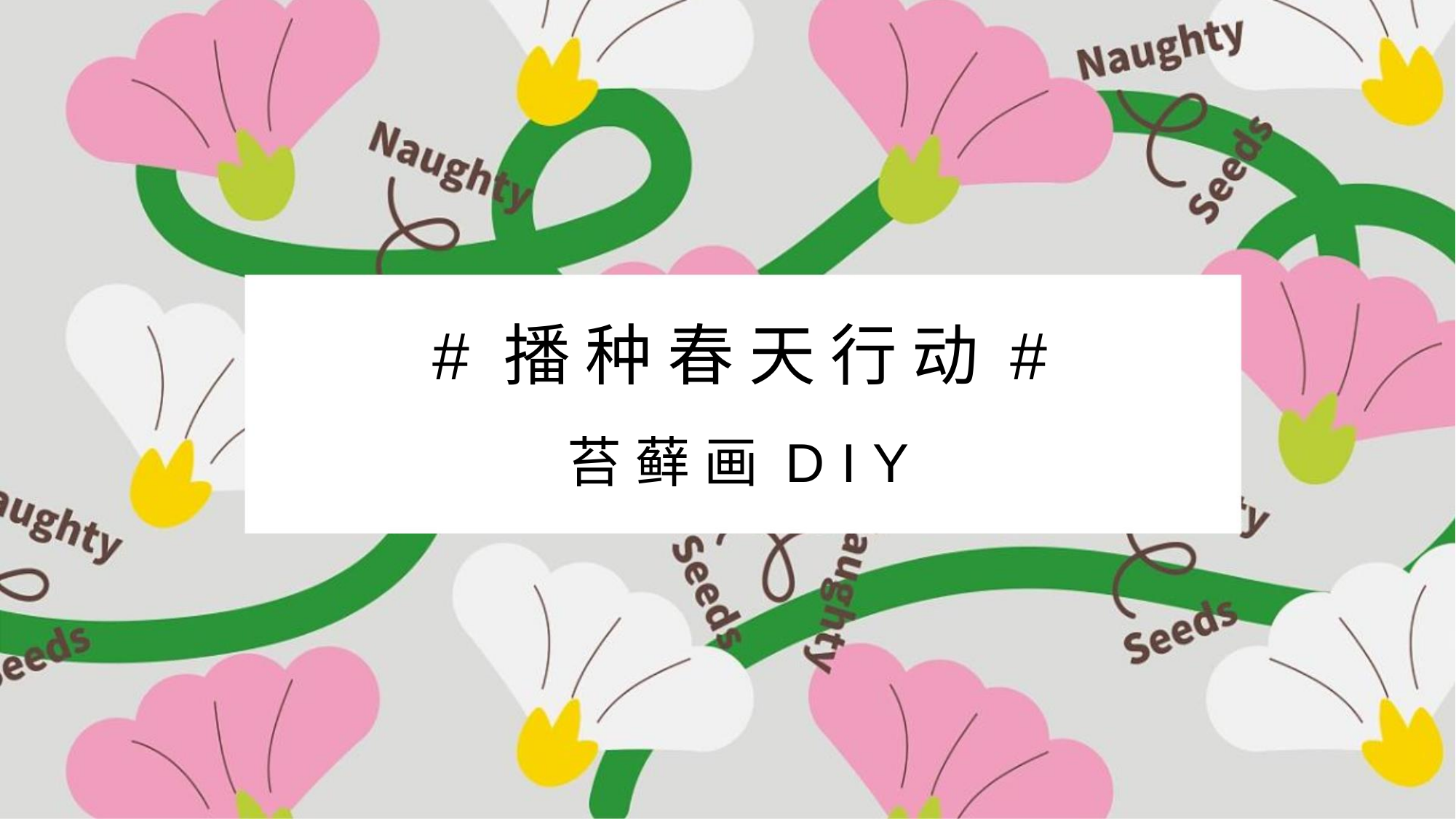

# 播 种 春 天 行 动 #
# 女 神 宠 爱 行 动 #
苔 藓 画 D I Y